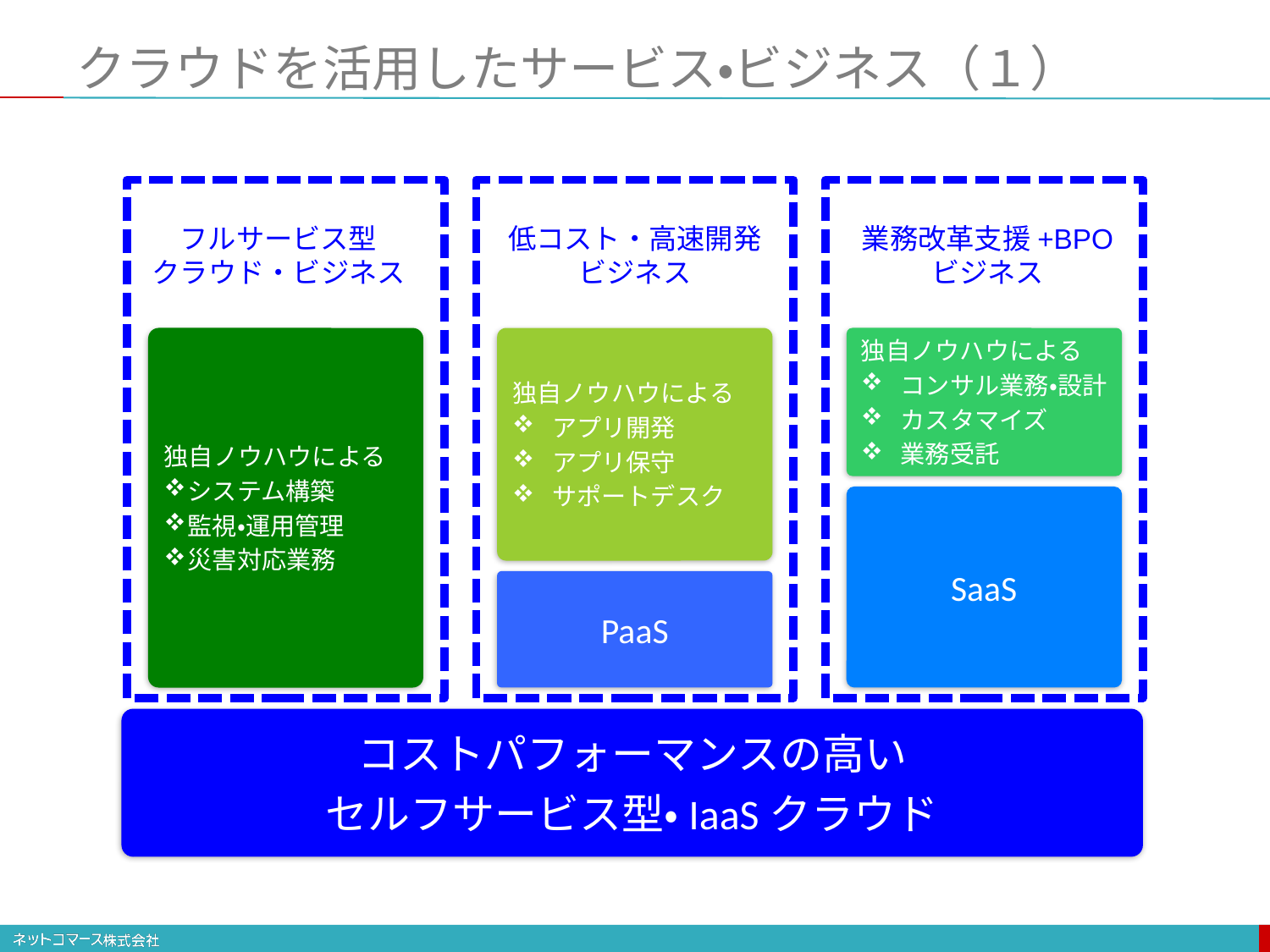

# クラウドを活用したサービス・ビジネス（１）

フルサービス型
クラウド・ビジネス
独自ノウハウによる
システム構築
監視・運用管理
災害対応業務

低コスト・高速開発
ビジネス
独自ノウハウによる
アプリ開発
アプリ保守
サポートデスク
PaaS

業務改革支援+BPO
ビジネス
独自ノウハウによる
コンサル業務・設計
カスタマイズ
業務受託
SaaS
コストパフォーマンスの高い
セルフサービス型・IaaSクラウド